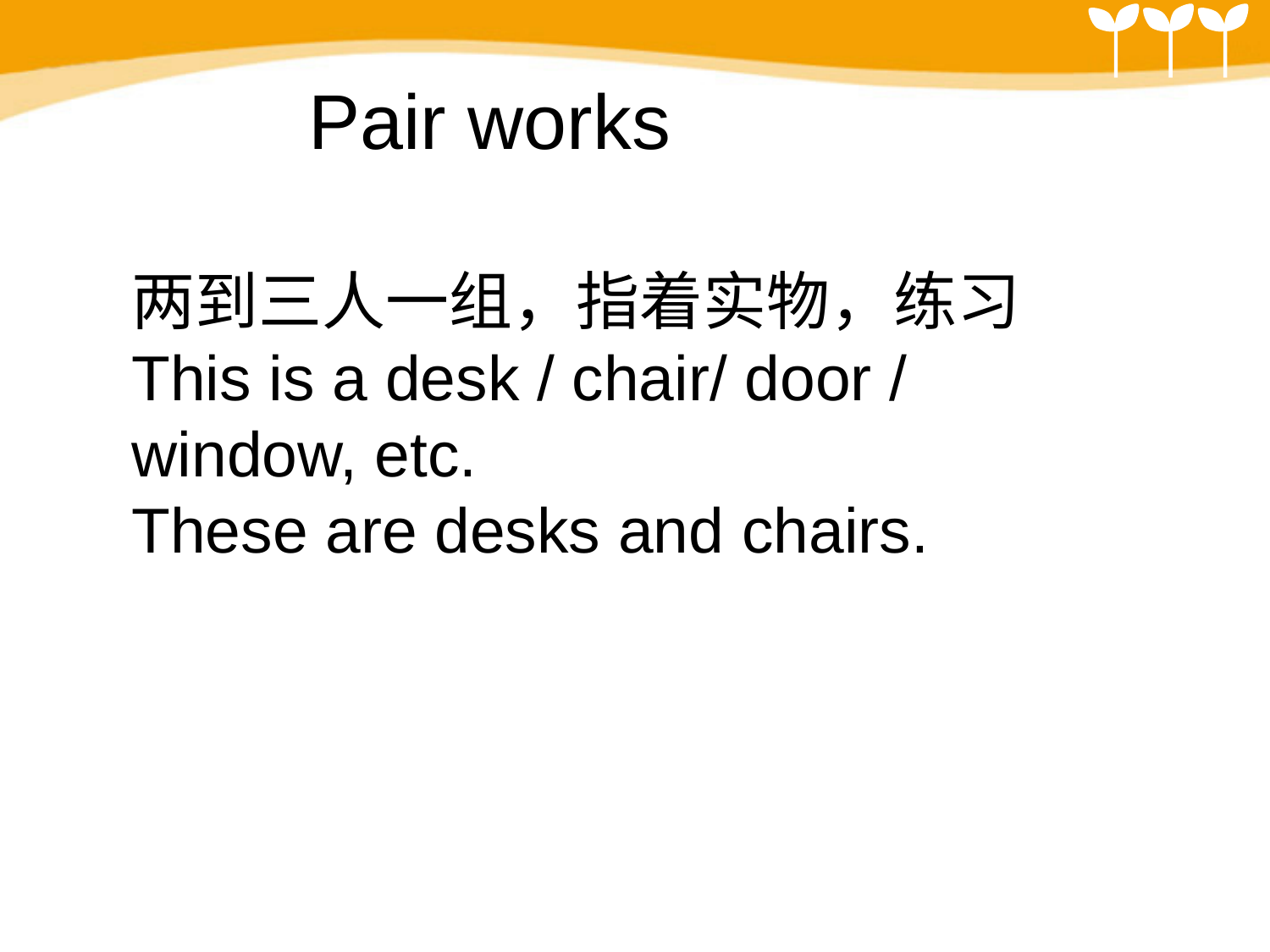

Pair works
两到三人一组，指着实物，练习
This is a desk / chair/ door / window, etc.
These are desks and chairs.